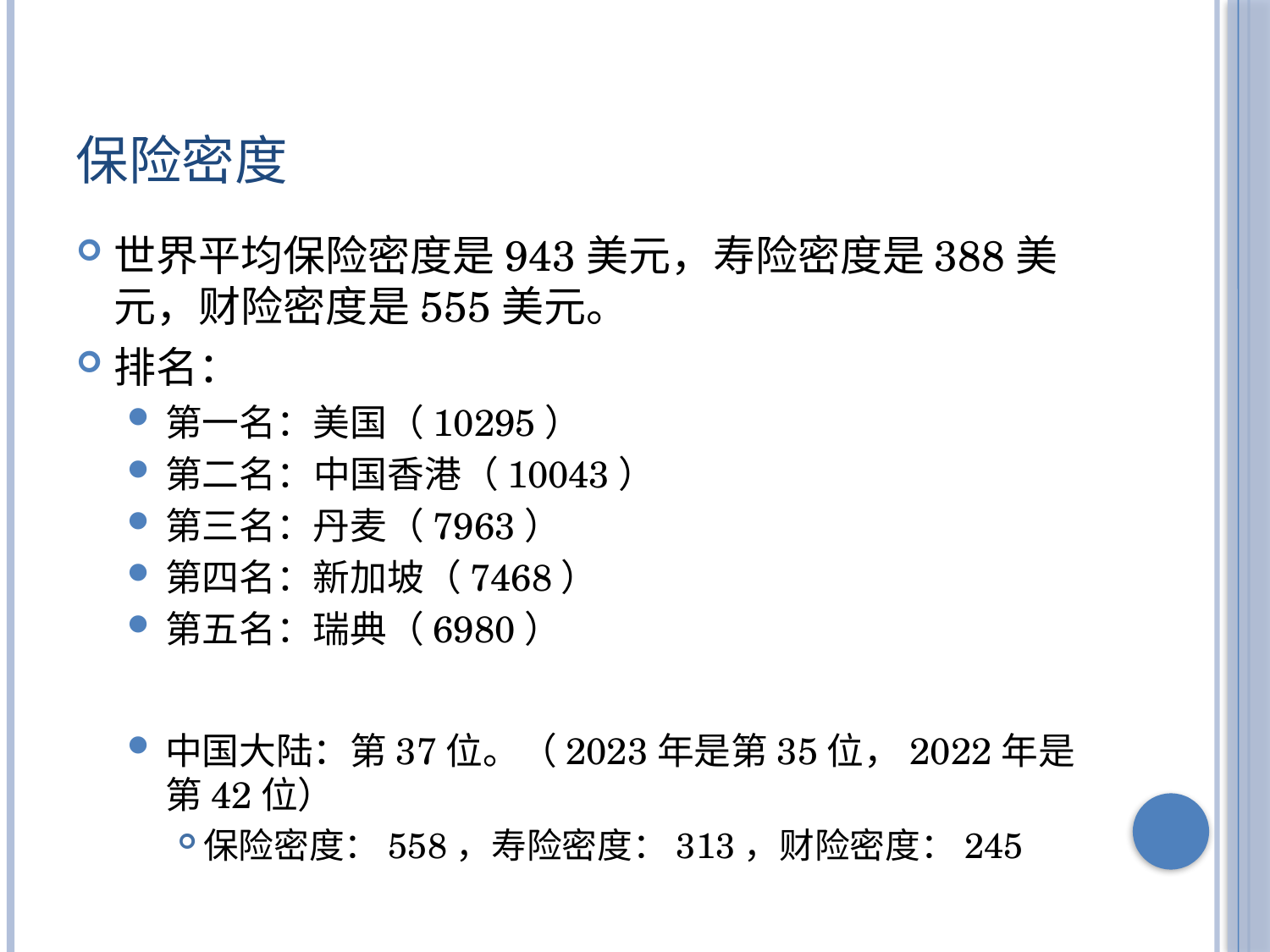

# 保险密度
世界平均保险密度是943美元，寿险密度是388美元，财险密度是555美元。
排名：
第一名：美国（10295）
第二名：中国香港（10043）
第三名：丹麦（7963）
第四名：新加坡（7468）
第五名：瑞典（6980）

中国大陆：第37位。（2023年是第35位，2022年是第42位）
保险密度：558，寿险密度：313，财险密度：245